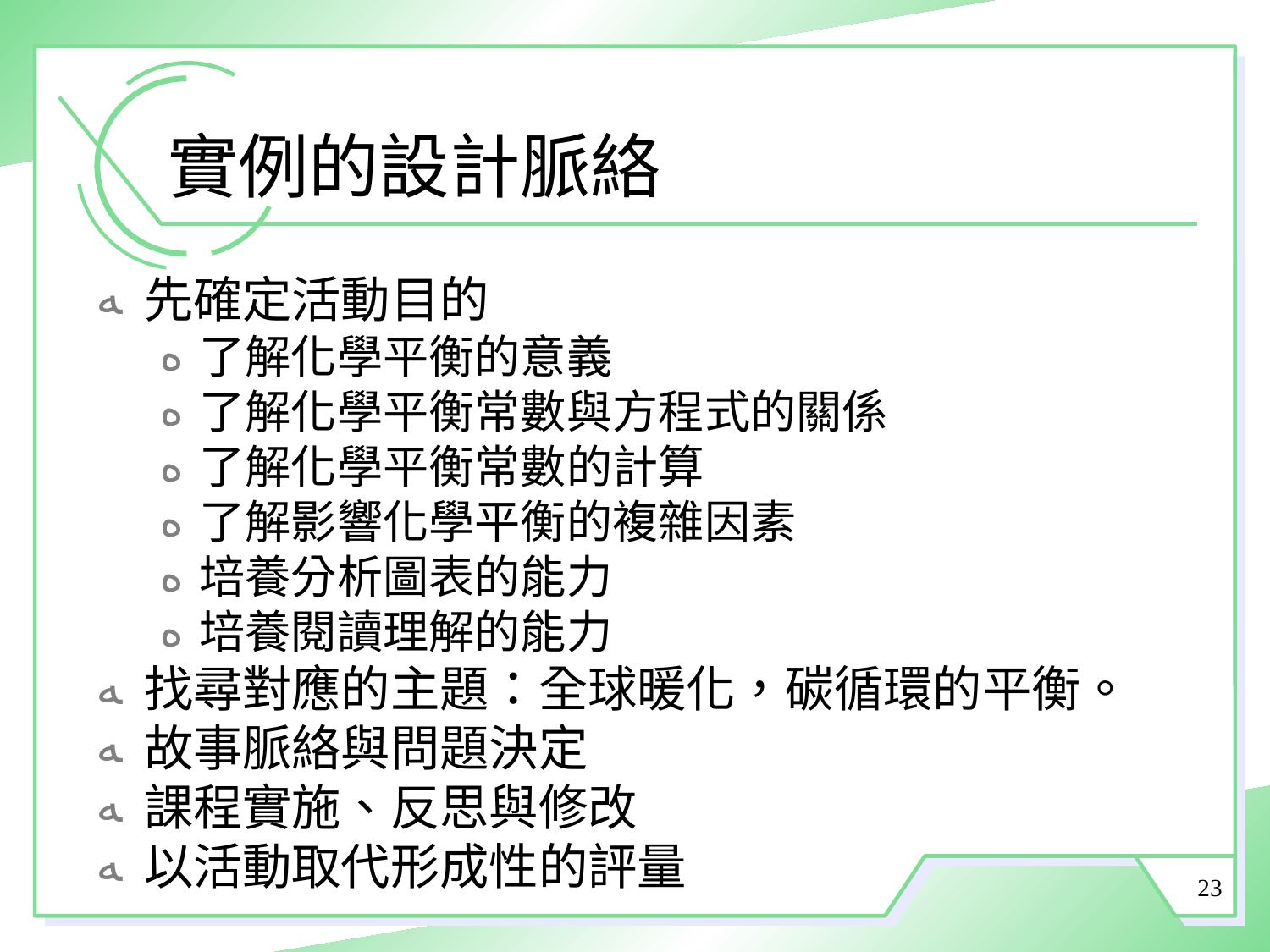

# 實例的設計脈絡
先確定活動目的
了解化學平衡的意義
了解化學平衡常數與方程式的關係
了解化學平衡常數的計算
了解影響化學平衡的複雜因素
培養分析圖表的能力
培養閱讀理解的能力
找尋對應的主題：全球暖化，碳循環的平衡。
故事脈絡與問題決定
課程實施、反思與修改
以活動取代形成性的評量
23